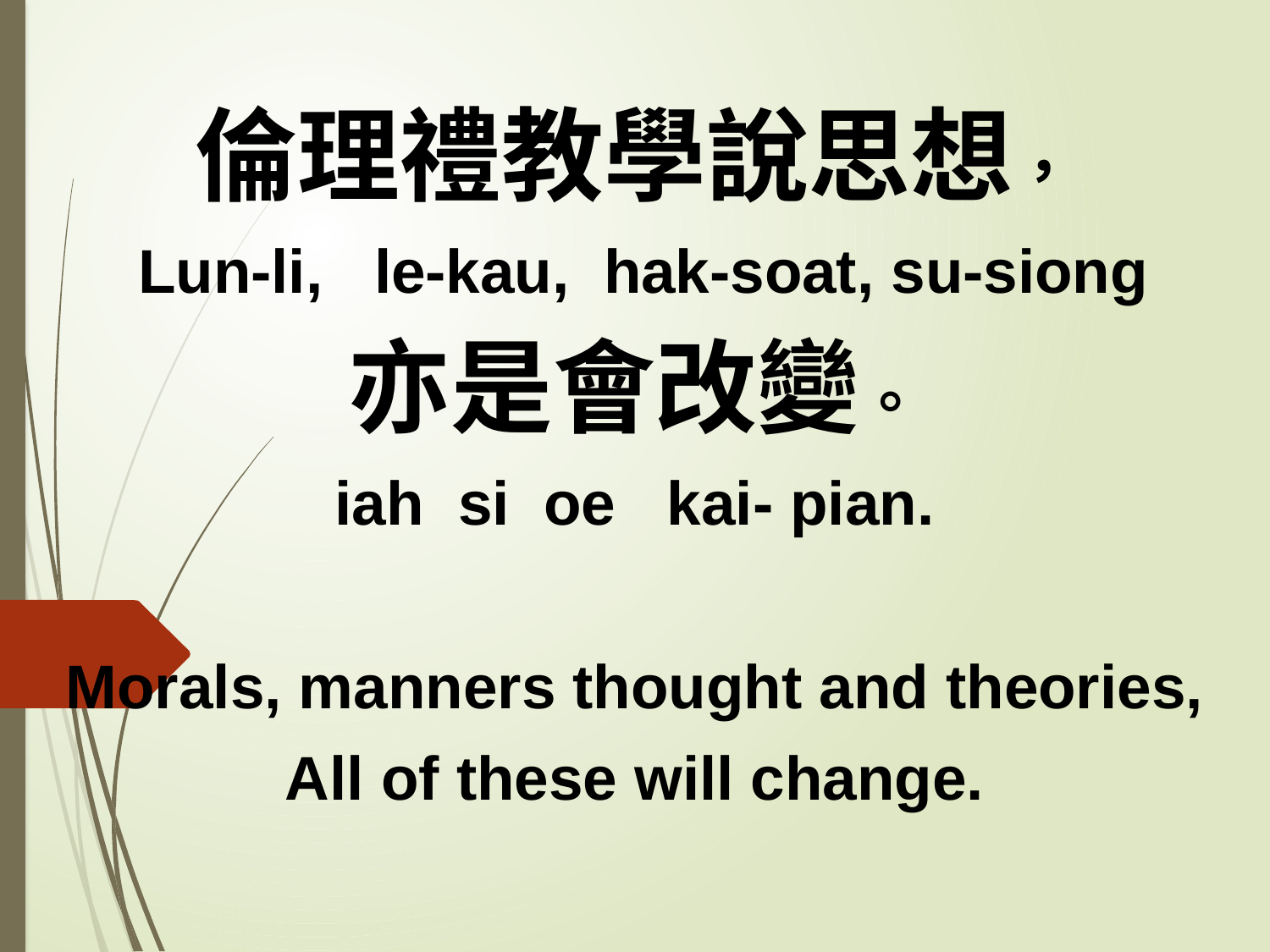

倫理禮教學說思想，
 Lun-li,   le-kau,  hak-soat, su-siong
亦是會改變。
iah  si  oe   kai- pian.

Morals, manners thought and theories,
All of these will change.